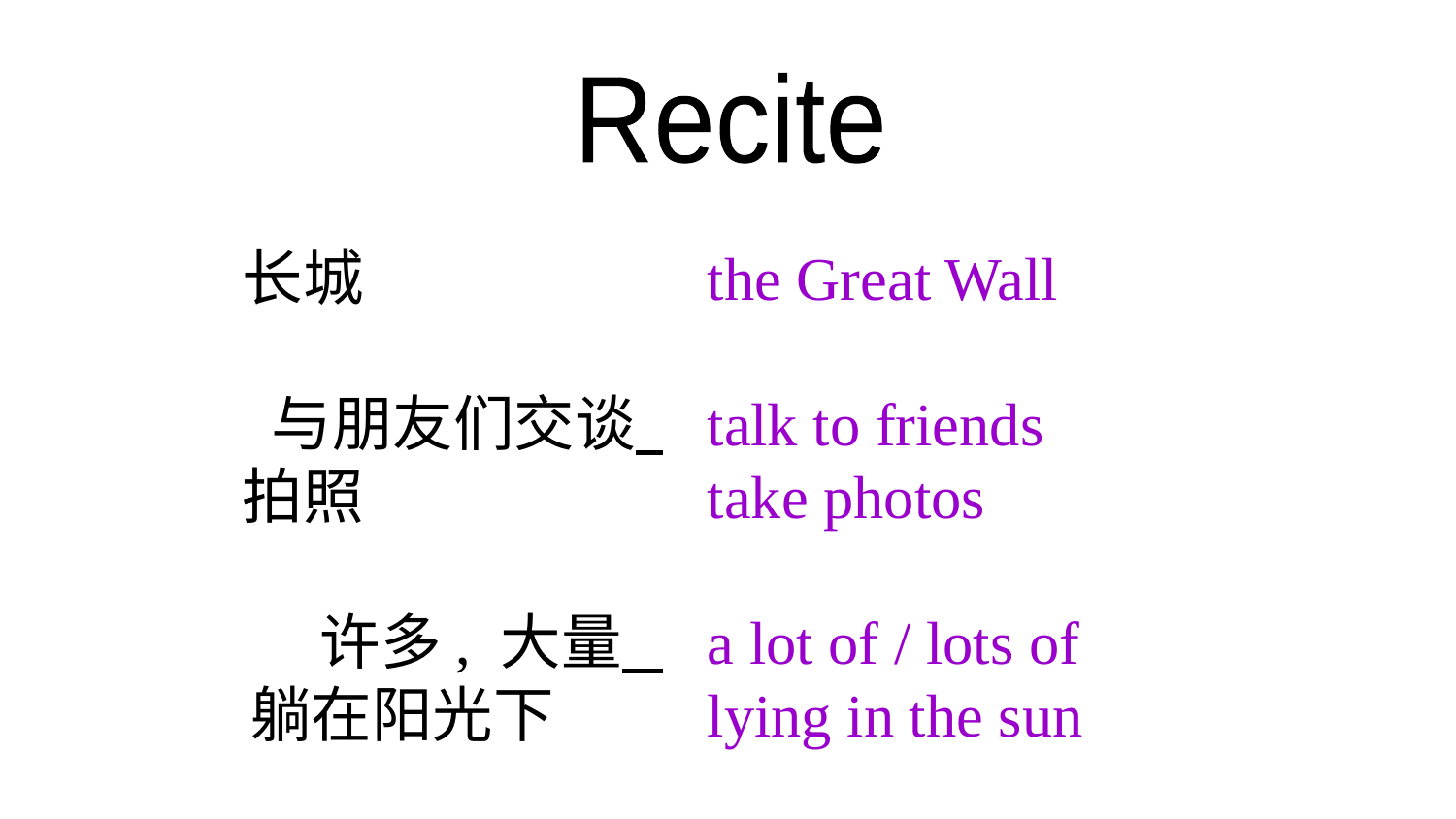

Recite
长城
与朋友们交谈
拍照
许多, 大量
躺在阳光下
给我发送贺卡
the Great Wall
talk to friends
take photos
a lot of / lots of
lying in the sun
send me postcards